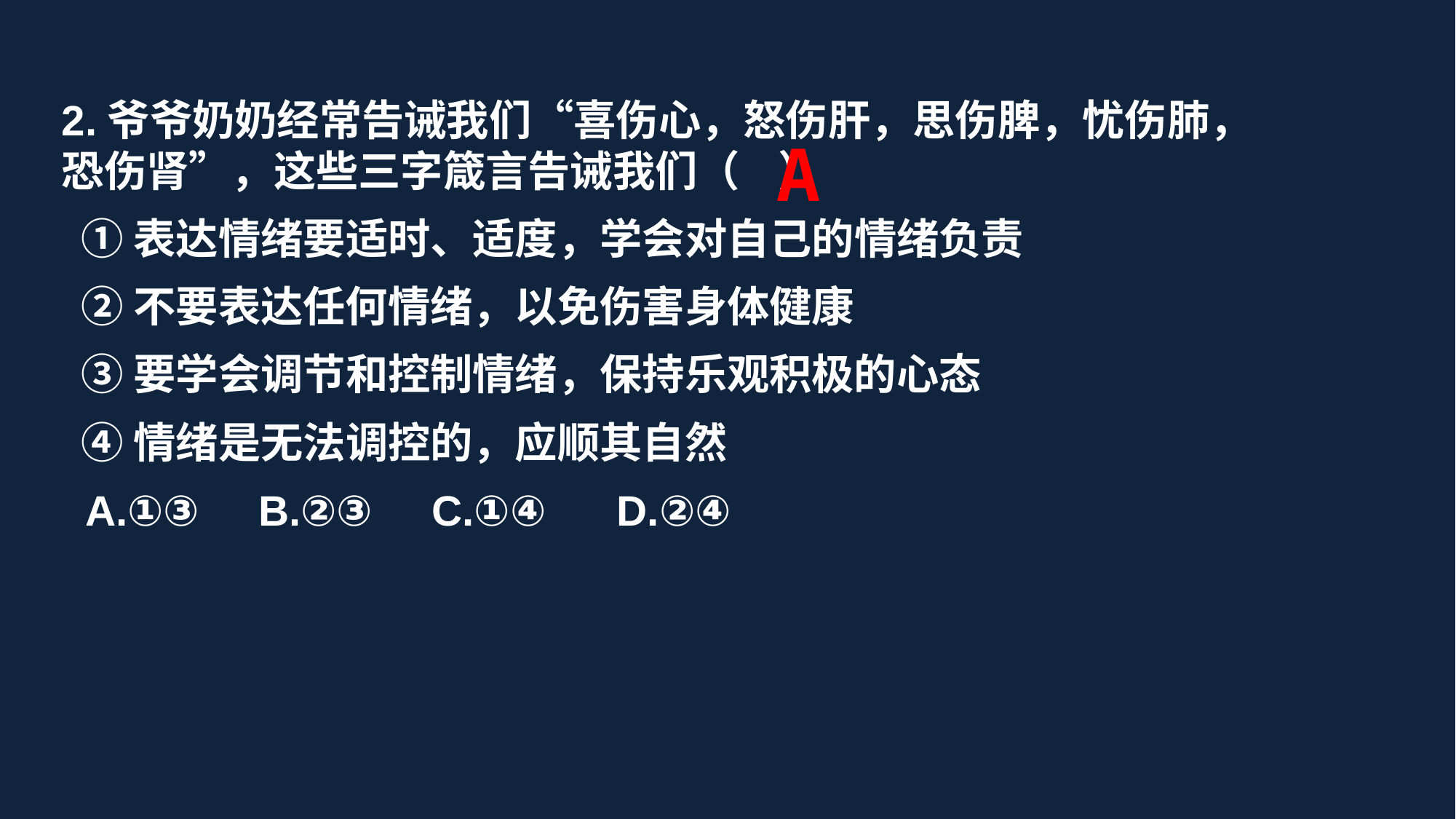

2.爷爷奶奶经常告诫我们“喜伤心，怒伤肝，思伤脾，忧伤肺，恐伤肾”，这些三字箴言告诫我们（    ）
  ①表达情绪要适时、适度，学会对自己的情绪负责
  ②不要表达任何情绪，以免伤害身体健康
  ③要学会调节和控制情绪，保持乐观积极的心态
  ④情绪是无法调控的，应顺其自然
  A.①③     B.②③     C.①④      D.②④
A